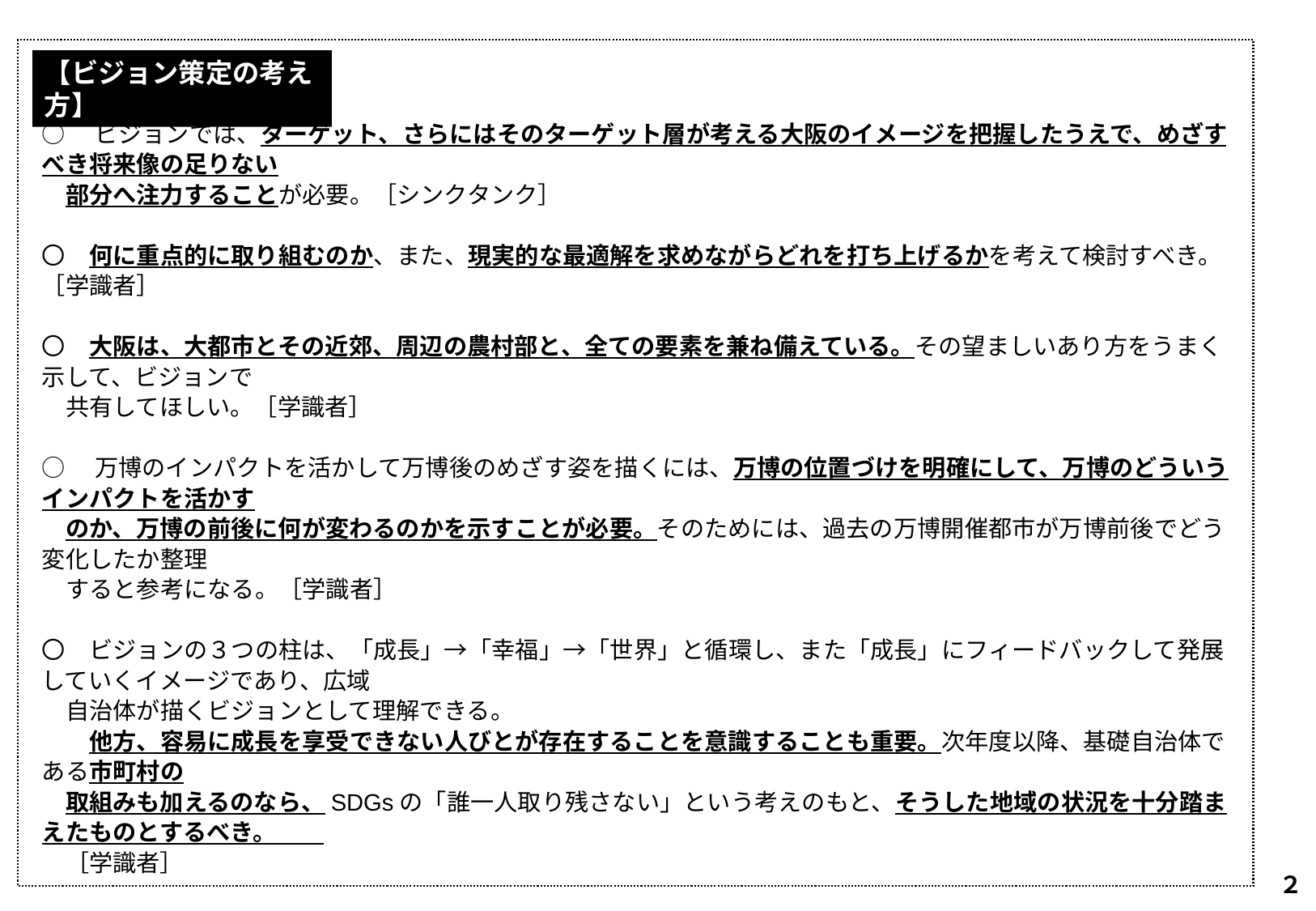

○　ビジョンでは、ターゲット、さらにはそのターゲット層が考える大阪のイメージを把握したうえで、めざすべき将来像の足りない
　部分へ注力することが必要。［シンクタンク］

〇　何に重点的に取り組むのか、また、現実的な最適解を求めながらどれを打ち上げるかを考えて検討すべき。［学識者］

〇　大阪は、大都市とその近郊、周辺の農村部と、全ての要素を兼ね備えている。その望ましいあり方をうまく示して、ビジョンで
　共有してほしい。［学識者］

○　万博のインパクトを活かして万博後のめざす姿を描くには、万博の位置づけを明確にして、万博のどういうインパクトを活かす
　のか、万博の前後に何が変わるのかを示すことが必要。そのためには、過去の万博開催都市が万博前後でどう変化したか整理
　すると参考になる。［学識者］

〇　ビジョンの３つの柱は、「成長」→「幸福」→「世界」と循環し、また「成長」にフィードバックして発展していくイメージであり、広域
　自治体が描くビジョンとして理解できる。
　　他方、容易に成長を享受できない人びとが存在することを意識することも重要。次年度以降、基礎自治体である市町村の
　取組みも加えるのなら、SDGsの「誰一人取り残さない」という考えのもと、そうした地域の状況を十分踏まえたものとするべき。
　［学識者］

〇　万博のコンセプトにリビングラボがあることから、生活者の観点から意見をもらうことも必要ではないか。より多くの人と議論す
　ることで、その人達も自分事として真剣に考えるようになる。［民間事業者等］

〇　学生が学外に出て、社会に触れるきっかけを作っていくことが重要と考える。今回のビジョンの検討に当たっても、将来を担う若
　者の意見も聞くとよいのではないか。学生にとっても、その経験が自分自身の力につながる。［学識者］

〇　人類の発展に貢献するために、欠点を見つけて補うのではなく、長所を見つけて伸ばすことを大切にしてほしい。［学識者］

【ビジョン策定の考え方】
２